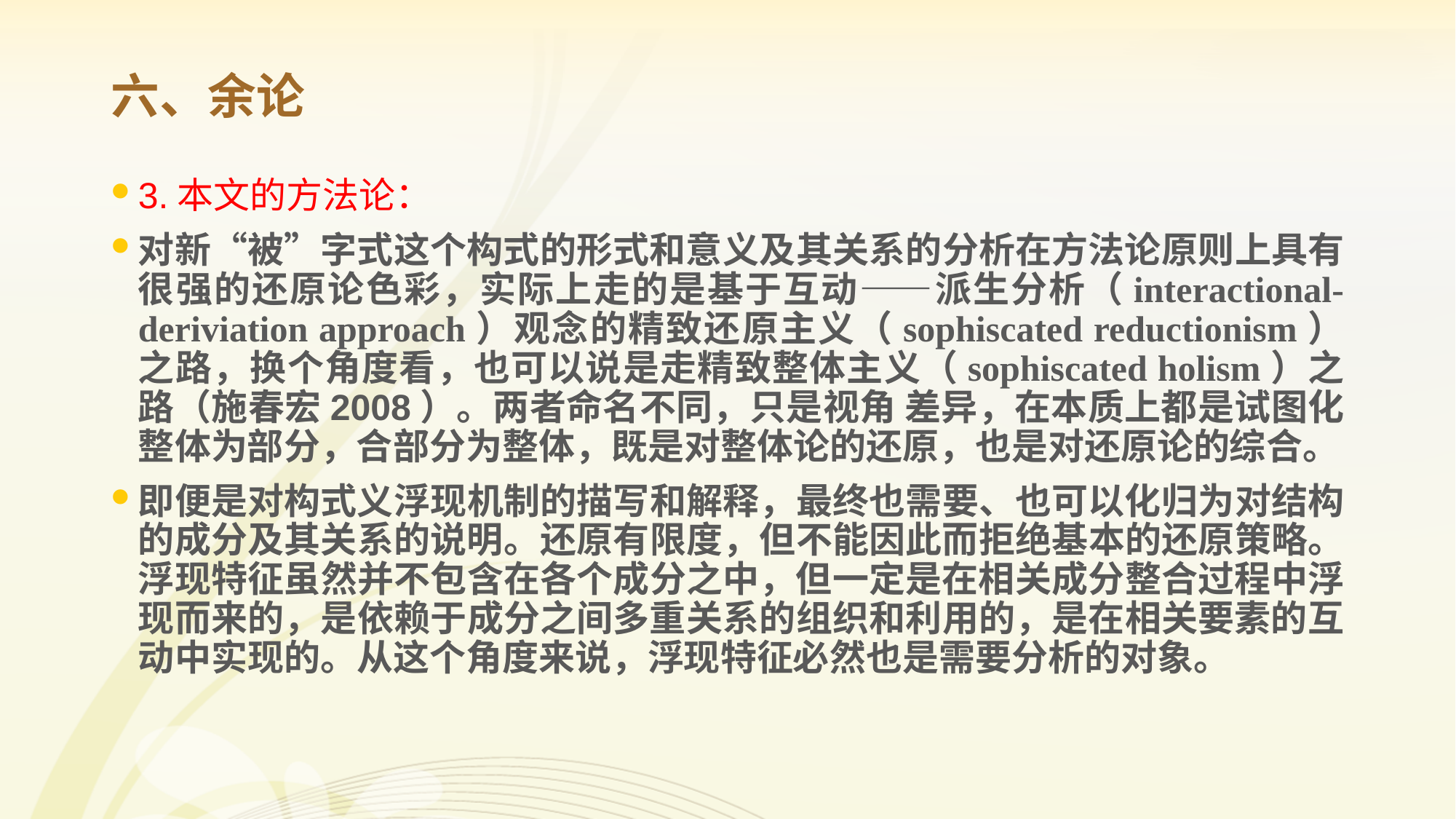

# 六、余论
3.本文的方法论：
对新“被”字式这个构式的形式和意义及其关系的分析在方法论原则上具有很强的还原论色彩，实际上走的是基于互动——派生分析（interactional-deriviation approach）观念的精致还原主义（sophiscated reductionism）之路，换个角度看，也可以说是走精致整体主义（sophiscated holism）之路（施春宏2008）。两者命名不同，只是视角 差异，在本质上都是试图化整体为部分，合部分为整体，既是对整体论的还原，也是对还原论的综合。
即便是对构式义浮现机制的描写和解释，最终也需要、也可以化归为对结构的成分及其关系的说明。还原有限度，但不能因此而拒绝基本的还原策略。浮现特征虽然并不包含在各个成分之中，但一定是在相关成分整合过程中浮现而来的，是依赖于成分之间多重关系的组织和利用的，是在相关要素的互动中实现的。从这个角度来说，浮现特征必然也是需要分析的对象。